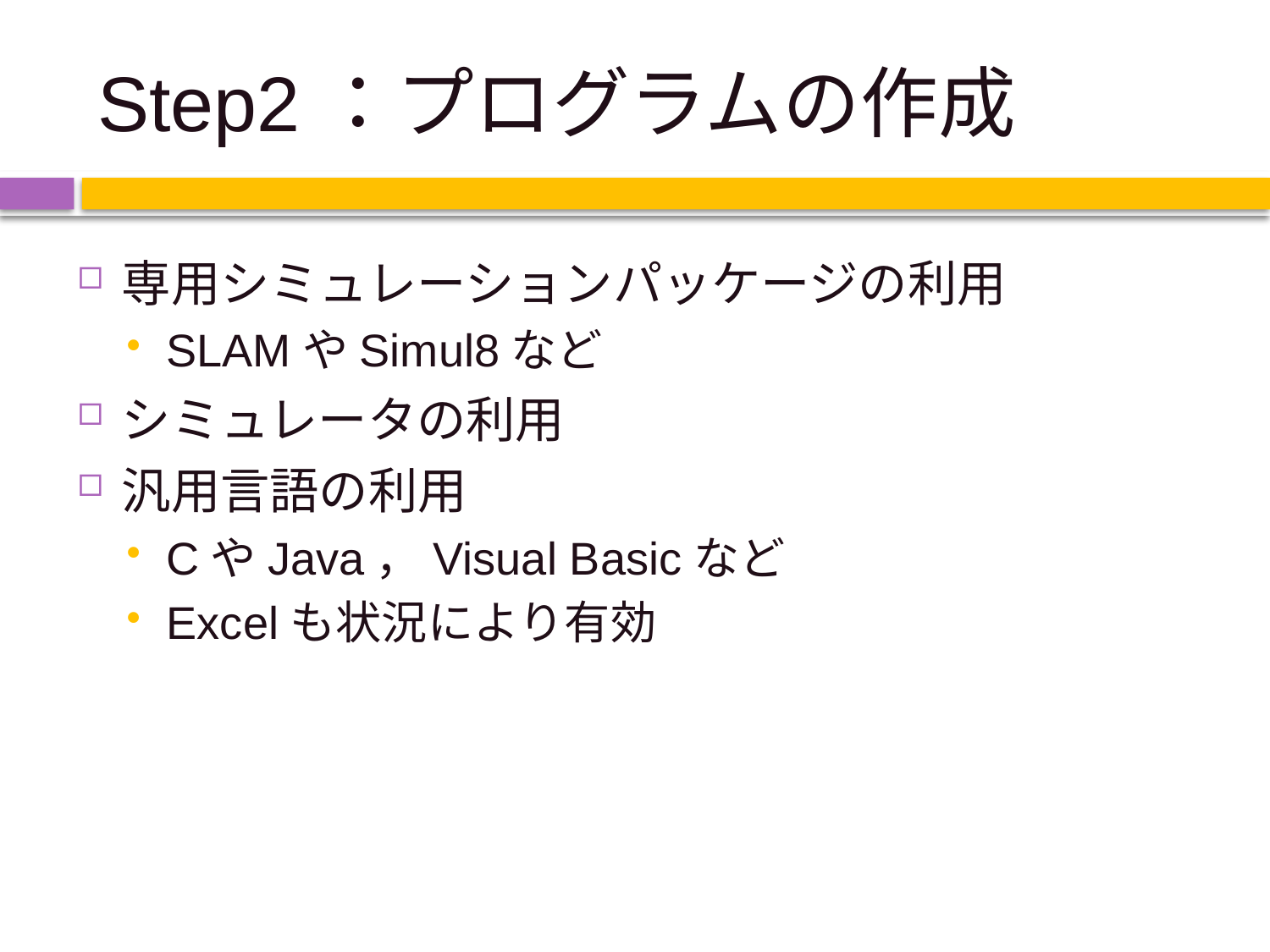

# Step2：プログラムの作成
専用シミュレーションパッケージの利用
SLAMやSimul8など
シミュレータの利用
汎用言語の利用
CやJava，Visual Basicなど
Excelも状況により有効